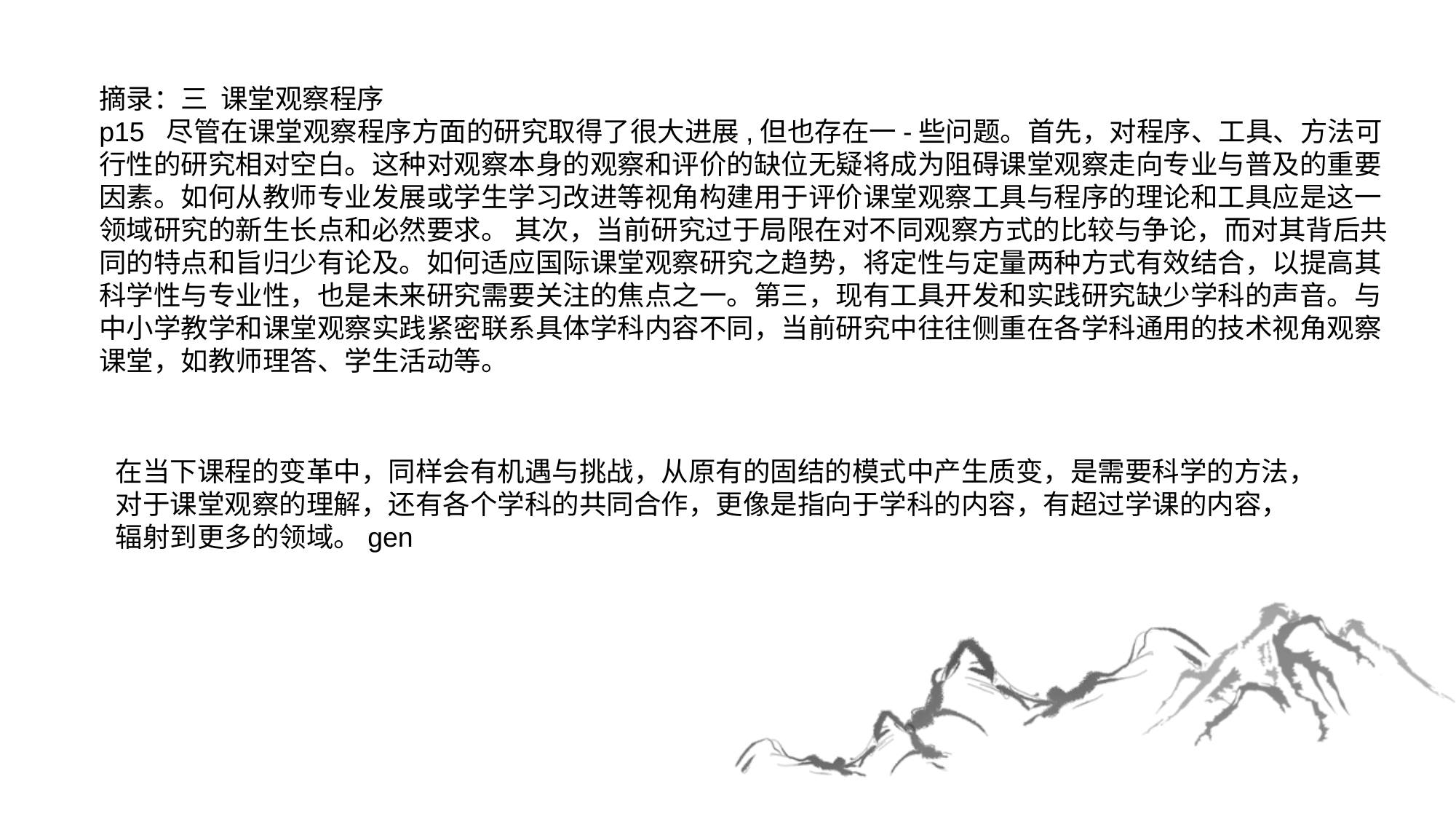

摘录：三  课堂观察程序
p15  尽管在课堂观察程序方面的研究取得了很大进展,但也存在一-些问题。首先，对程序、工具、方法可行性的研究相对空白。这种对观察本身的观察和评价的缺位无疑将成为阻碍课堂观察走向专业与普及的重要因素。如何从教师专业发展或学生学习改进等视角构建用于评价课堂观察工具与程序的理论和工具应是这一领域研究的新生长点和必然要求。 其次，当前研究过于局限在对不同观察方式的比较与争论，而对其背后共同的特点和旨归少有论及。如何适应国际课堂观察研究之趋势，将定性与定量两种方式有效结合，以提高其科学性与专业性，也是未来研究需要关注的焦点之一。第三，现有工具开发和实践研究缺少学科的声音。与中小学教学和课堂观察实践紧密联系具体学科内容不同，当前研究中往往侧重在各学科通用的技术视角观察课堂，如教师理答、学生活动等。
在当下课程的变革中，同样会有机遇与挑战，从原有的固结的模式中产生质变，是需要科学的方法，对于课堂观察的理解，还有各个学科的共同合作，更像是指向于学科的内容，有超过学课的内容，辐射到更多的领域。gen